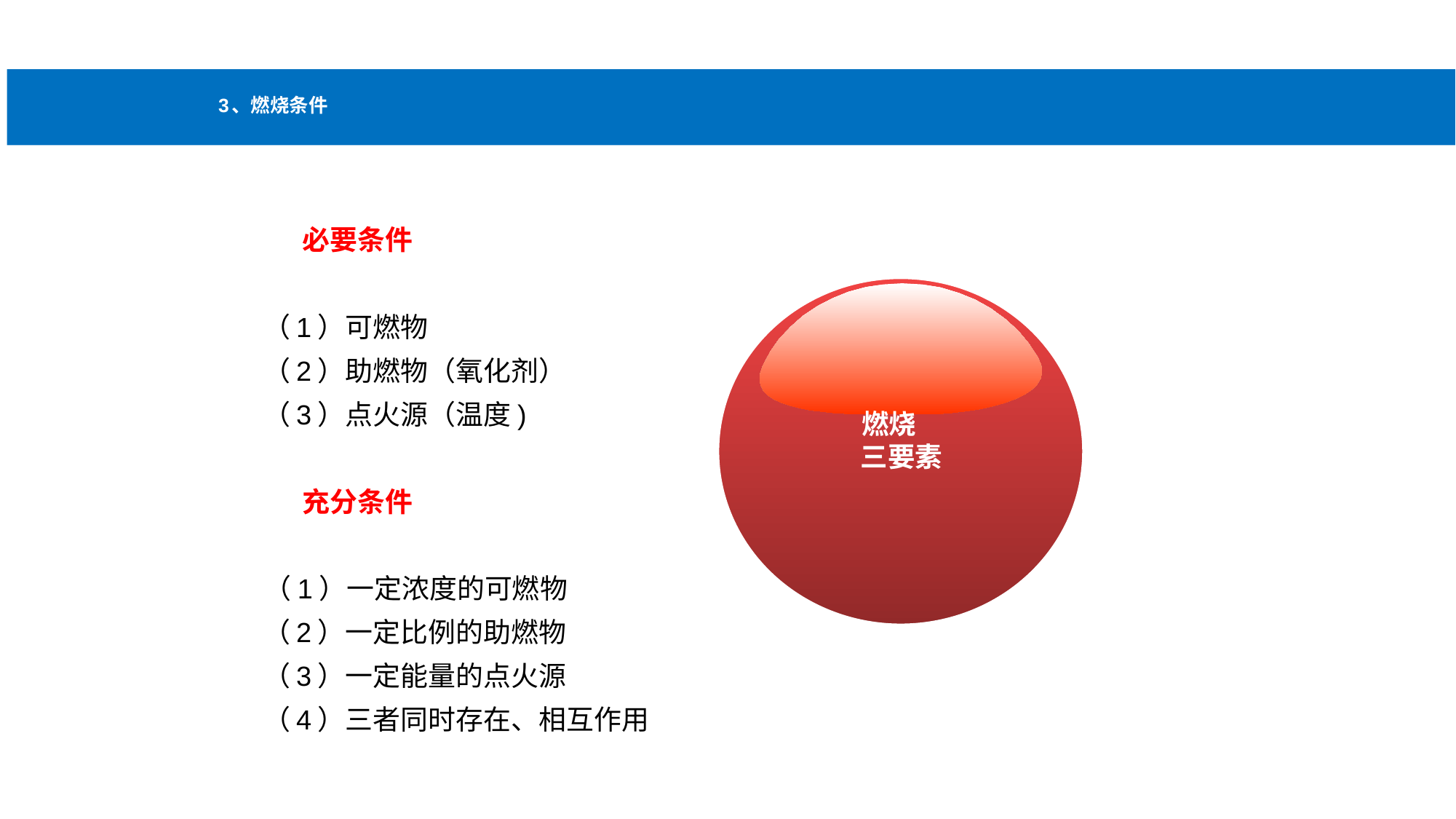

# 3、燃烧条件
             必要条件

       （1）可燃物
       （2）助燃物（氧化剂）
       （3）点火源（温度)

             充分条件

       （1）一定浓度的可燃物
       （2）一定比例的助燃物
       （3）一定能量的点火源
       （4）三者同时存在、相互作用

燃烧
三要素